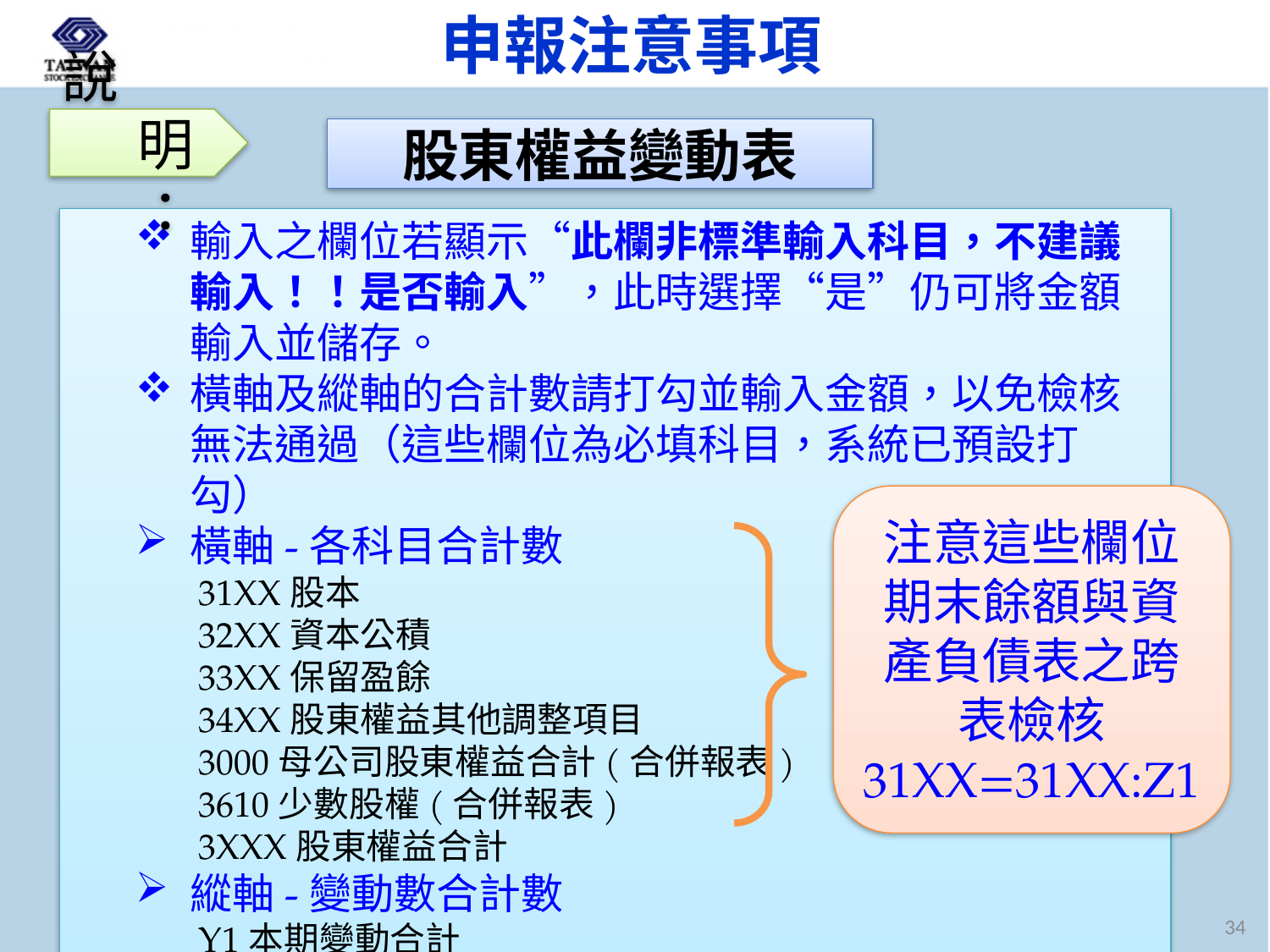

申報注意事項
說明：
股東權益變動表
輸入之欄位若顯示“此欄非標準輸入科目，不建議輸入！！是否輸入”，此時選擇“是”仍可將金額輸入並儲存。
橫軸及縱軸的合計數請打勾並輸入金額，以免檢核無法通過（這些欄位為必填科目，系統已預設打勾）
橫軸-各科目合計數
31XX股本
32XX資本公積
33XX保留盈餘
34XX股東權益其他調整項目
3000母公司股東權益合計(合併報表)
3610少數股權(合併報表)
3XXX股東權益合計
縱軸-變動數合計數
Y1本期變動合計
注意這些欄位期末餘額與資產負債表之跨表檢核
31XX=31XX:Z1

34